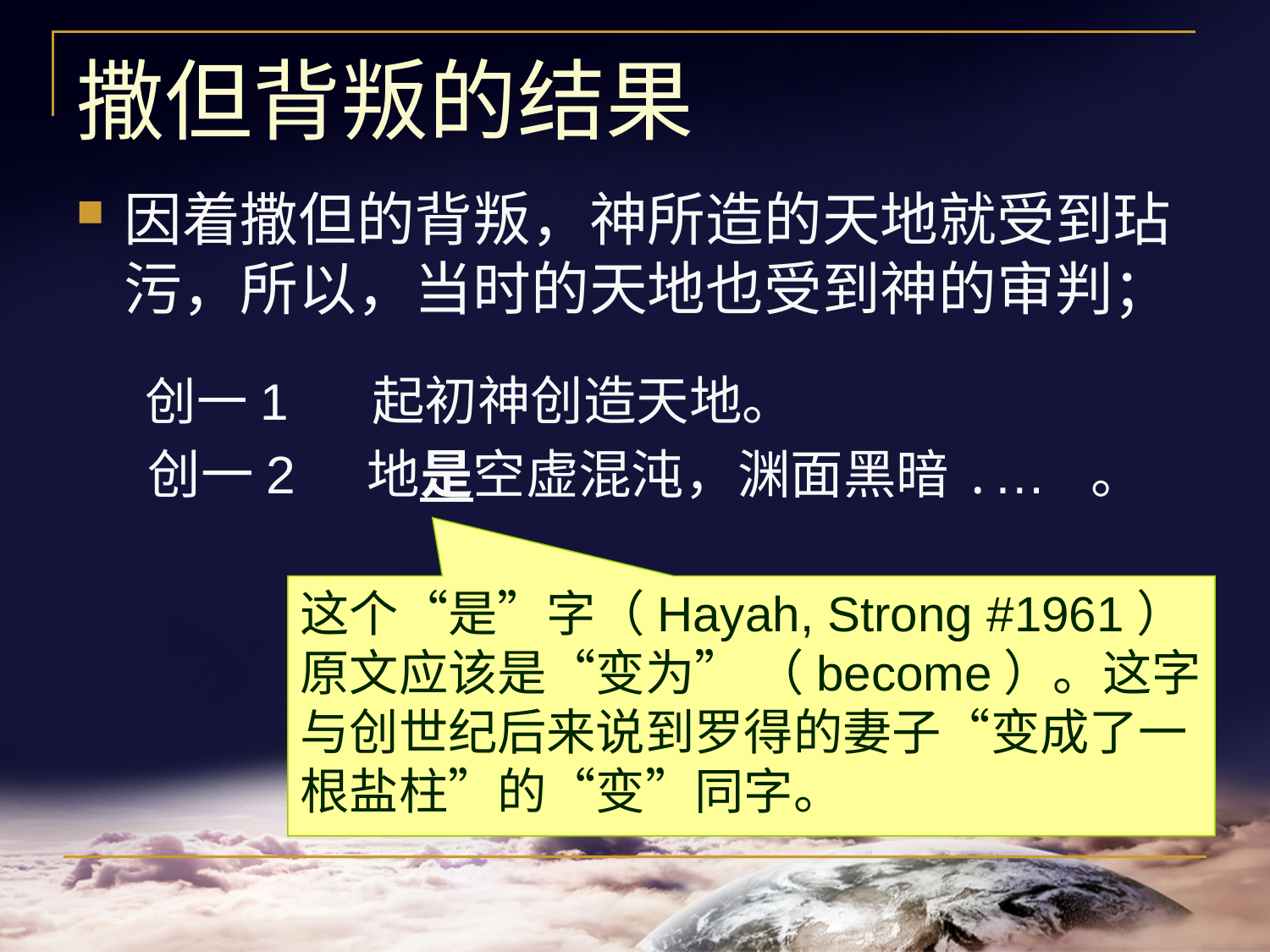

# 撒但背叛的结果
因着撒但的背叛，神所造的天地就受到玷污，所以，当时的天地也受到神的审判；

     创一1     起初神创造天地。
     创一2    地是空虚混沌，渊面黑暗.… 。
这个“是”字（Hayah, Strong #1961）原文应该是“变为” （become）。这字与创世纪后来说到罗得的妻子“变成了一根盐柱”的“变”同字。